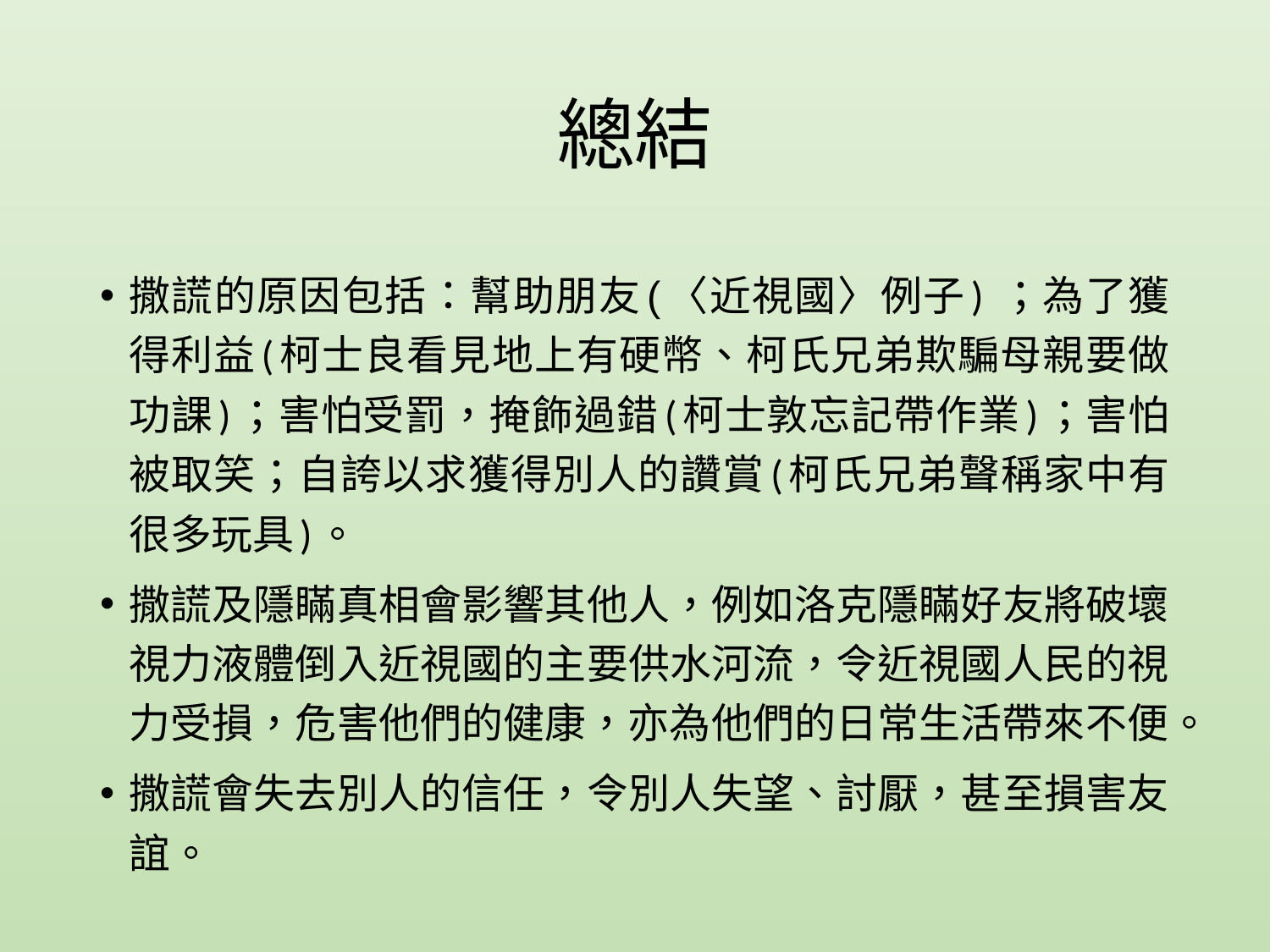

# 總結
撒謊的原因包括：幫助朋友(〈近視國〉例子) ；為了獲得利益(柯士良看見地上有硬幣、柯氏兄弟欺騙母親要做功課)；害怕受罰，掩飾過錯(柯士敦忘記帶作業)；害怕被取笑；自誇以求獲得別人的讚賞(柯氏兄弟聲稱家中有很多玩具)。
撒謊及隱瞞真相會影響其他人，例如洛克隱瞞好友將破壞視力液體倒入近視國的主要供水河流，令近視國人民的視力受損，危害他們的健康，亦為他們的日常生活帶來不便。
撒謊會失去別人的信任，令別人失望、討厭，甚至損害友誼。